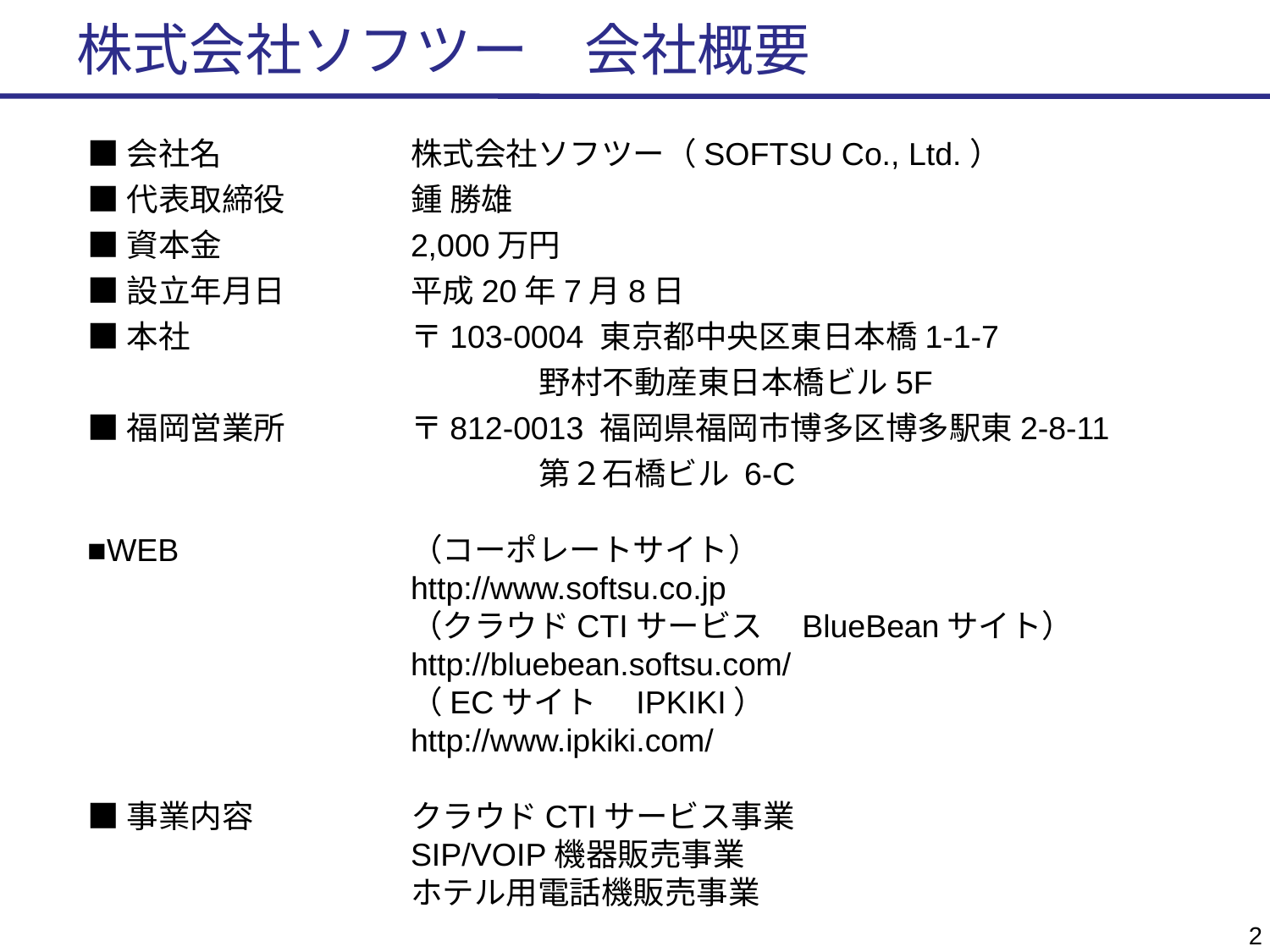

# 株式会社ソフツー　会社概要
■会社名	株式会社ソフツー（SOFTSU Co., Ltd.）
■代表取締役	鍾 勝雄
■資本金	2,000万円
■設立年月日	平成20年7月8日
■本社	〒103-0004 東京都中央区東日本橋1-1-7
		　　 野村不動産東日本橋ビル5F
■福岡営業所	〒812-0013 福岡県福岡市博多区博多駅東2-8-11
		　　 第２石橋ビル 6-C

■WEB	（コーポレートサイト）
	http://www.softsu.co.jp
	（クラウドCTIサービス　BlueBeanサイト）
	http://bluebean.softsu.com/
	（ECサイト　IPKIKI）
	http://www.ipkiki.com/

■事業内容	クラウドCTIサービス事業
	SIP/VOIP機器販売事業
	ホテル用電話機販売事業
2